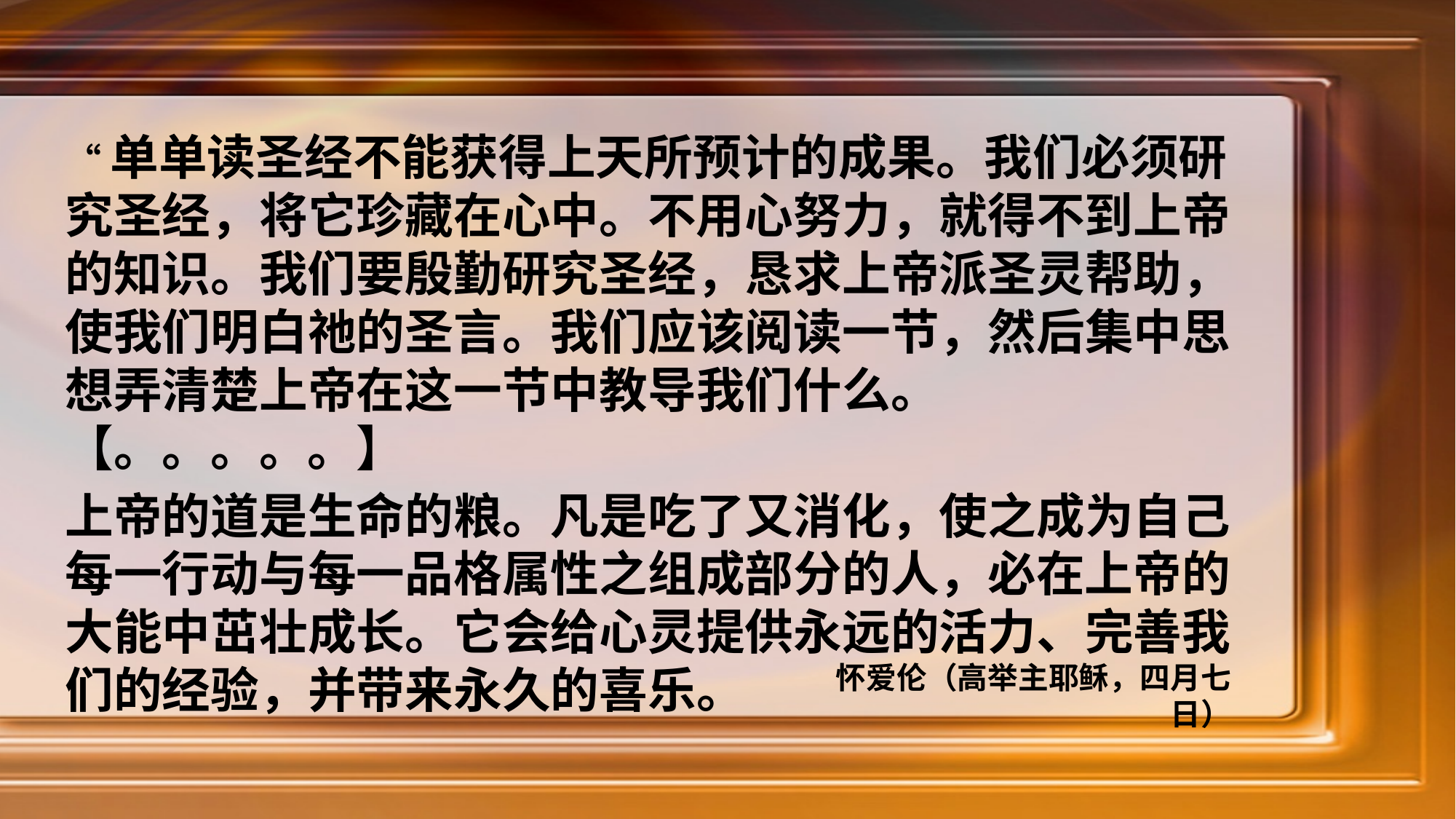

“单单读圣经不能获得上天所预计的成果。我们必须研究圣经，将它珍藏在心中。不用心努力，就得不到上帝的知识。我们要殷勤研究圣经，恳求上帝派圣灵帮助，使我们明白祂的圣言。我们应该阅读一节，然后集中思想弄清楚上帝在这一节中教导我们什么。【。。。。。】
上帝的道是生命的粮。凡是吃了又消化，使之成为自己每一行动与每一品格属性之组成部分的人，必在上帝的大能中茁壮成长。它会给心灵提供永远的活力、完善我们的经验，并带来永久的喜乐。
怀爱伦（高举主耶稣，四月七日）